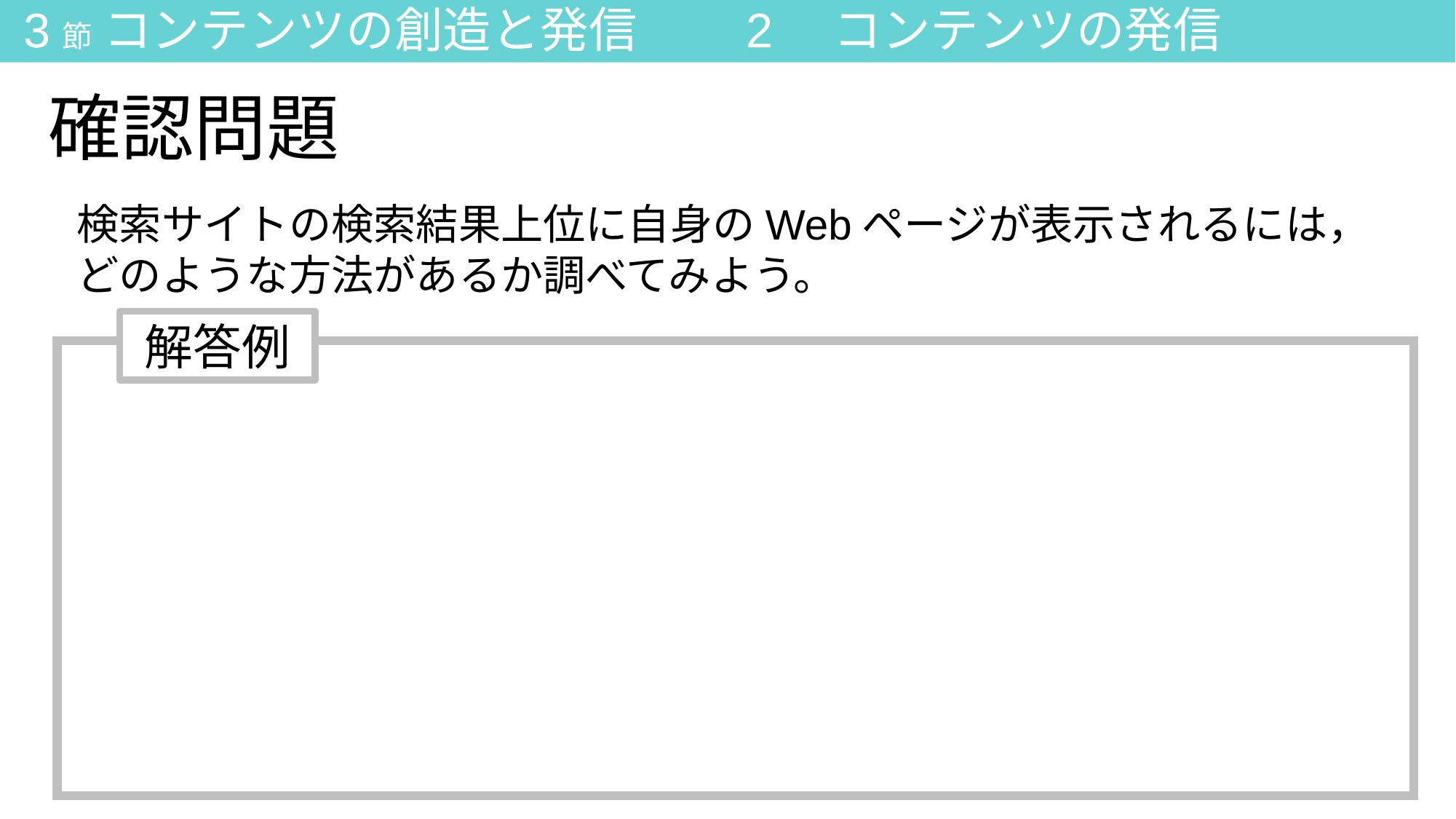

3節 コンテンツの創造と発信　　2　コンテンツの発信
# 確認問題
検索サイトの検索結果上位に自身のWebページが表示されるには，
どのような方法があるか調べてみよう。
解答例